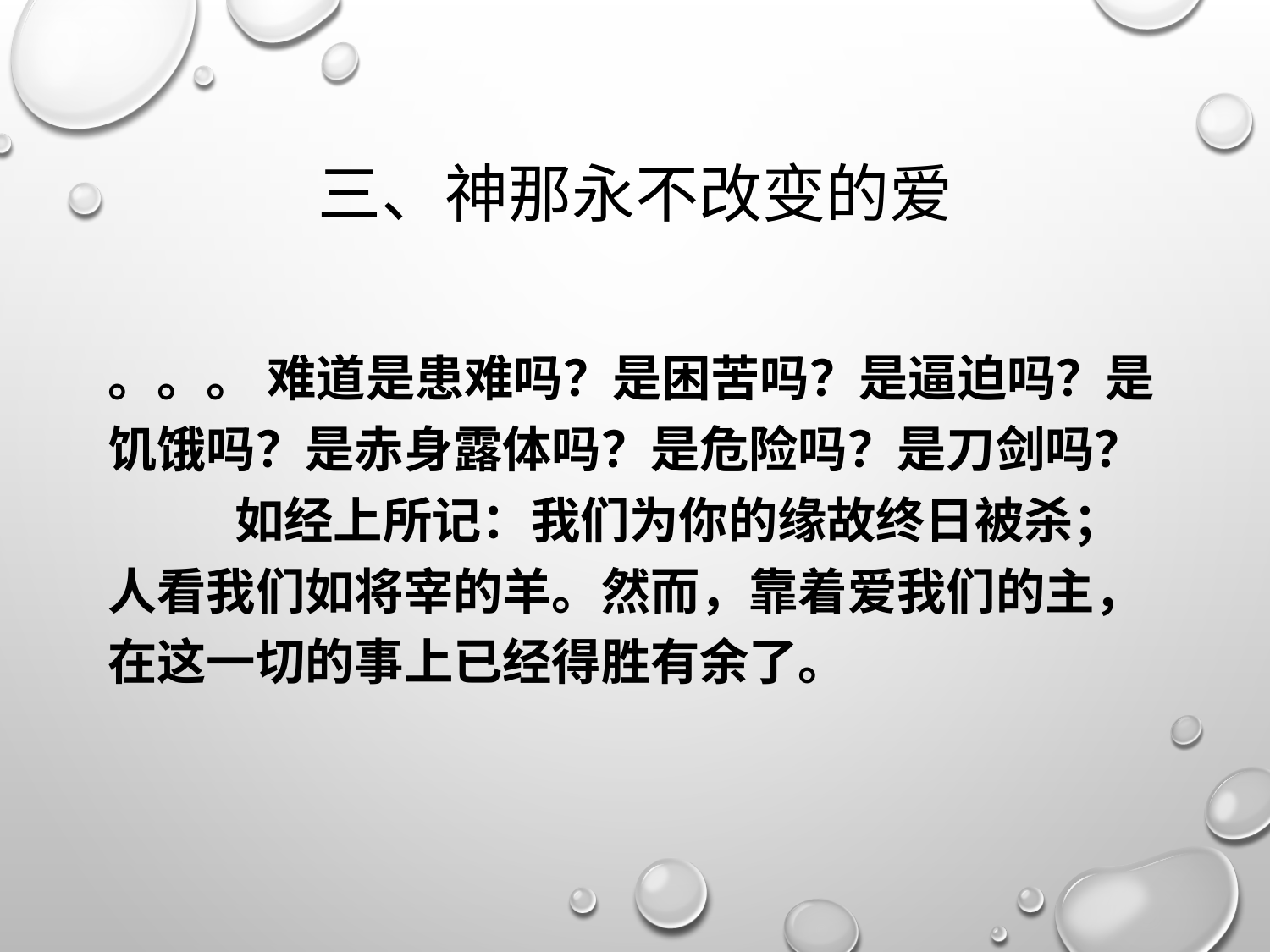

# 三、神那永不改变的爱
。。。 难道是患难吗？是困苦吗？是逼迫吗？是饥饿吗？是赤身露体吗？是危险吗？是刀剑吗？
	如经上所记：我们为你的缘故终日被杀；人看我们如将宰的羊。然而，靠着爱我们的主，在这一切的事上已经得胜有余了。